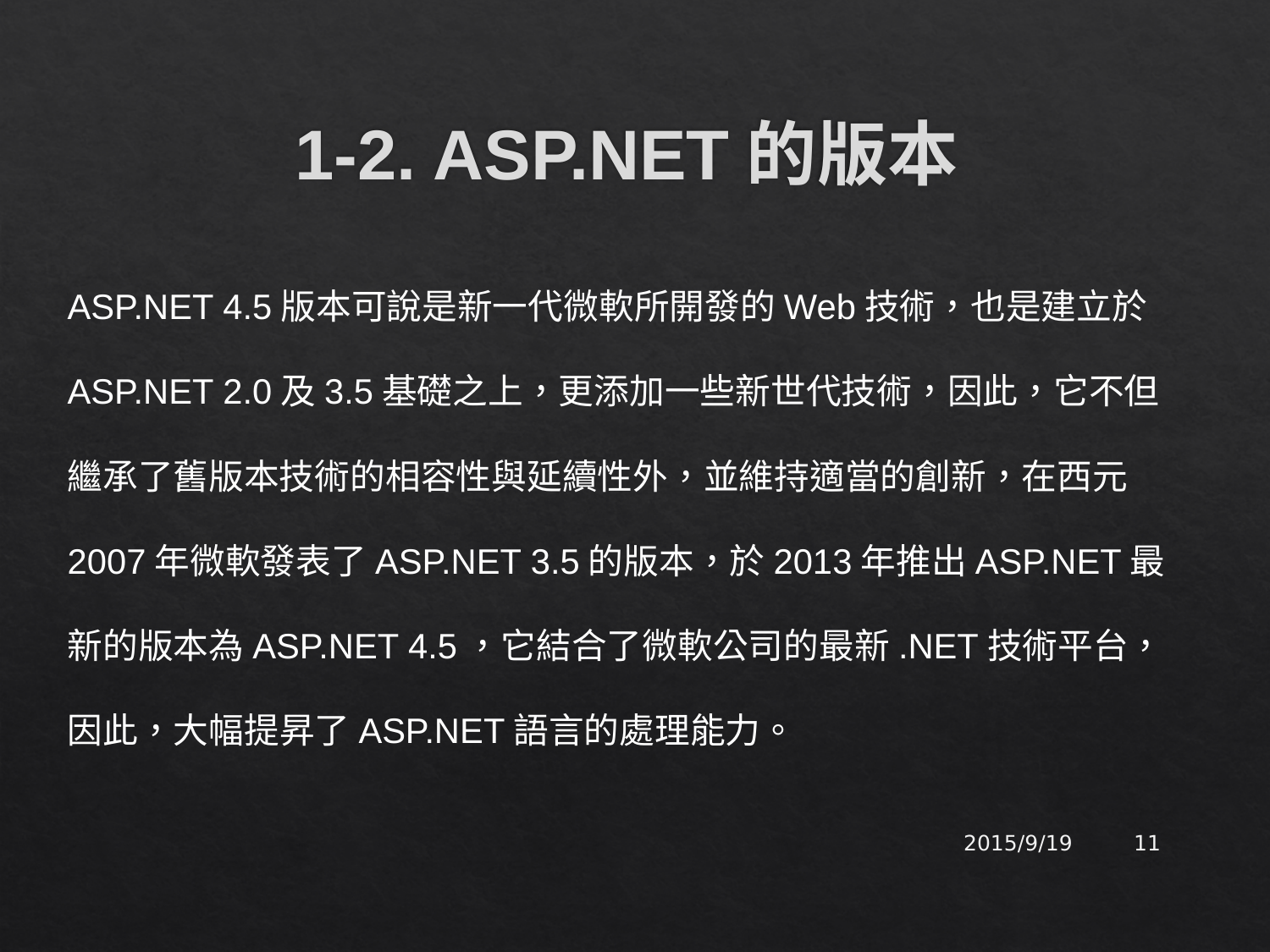

# 1-2. ASP.NET的版本
ASP.NET 4.5版本可說是新一代微軟所開發的Web技術，也是建立於ASP.NET 2.0及3.5基礎之上，更添加一些新世代技術，因此，它不但繼承了舊版本技術的相容性與延續性外，並維持適當的創新，在西元2007年微軟發表了ASP.NET 3.5的版本，於2013年推出ASP.NET最新的版本為ASP.NET 4.5，它結合了微軟公司的最新.NET技術平台，因此，大幅提昇了ASP.NET語言的處理能力。
2015/9/19
11